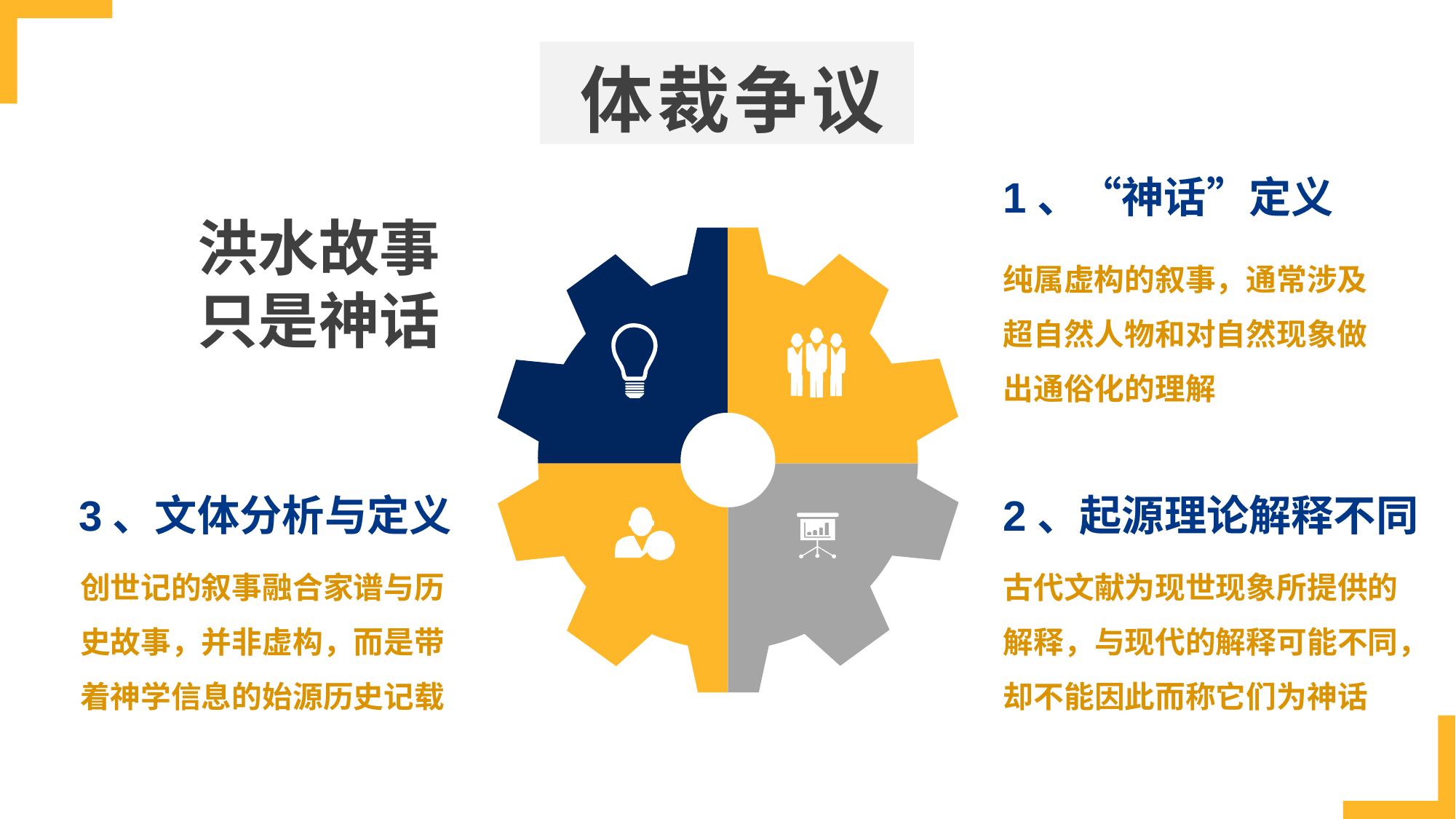

体裁争议
1、“神话”定义
洪水故事只是神话

纯属虚构的叙事，通常涉及超自然人物和对自然现象做出通俗化的理解

3、文体分析与定义
2、起源理论解释不同

创世记的叙事融合家谱与历史故事，并非虚构，而是带着神学信息的始源历史记载
古代文献为现世现象所提供的解释，与现代的解释可能不同，却不能因此而称它们为神话